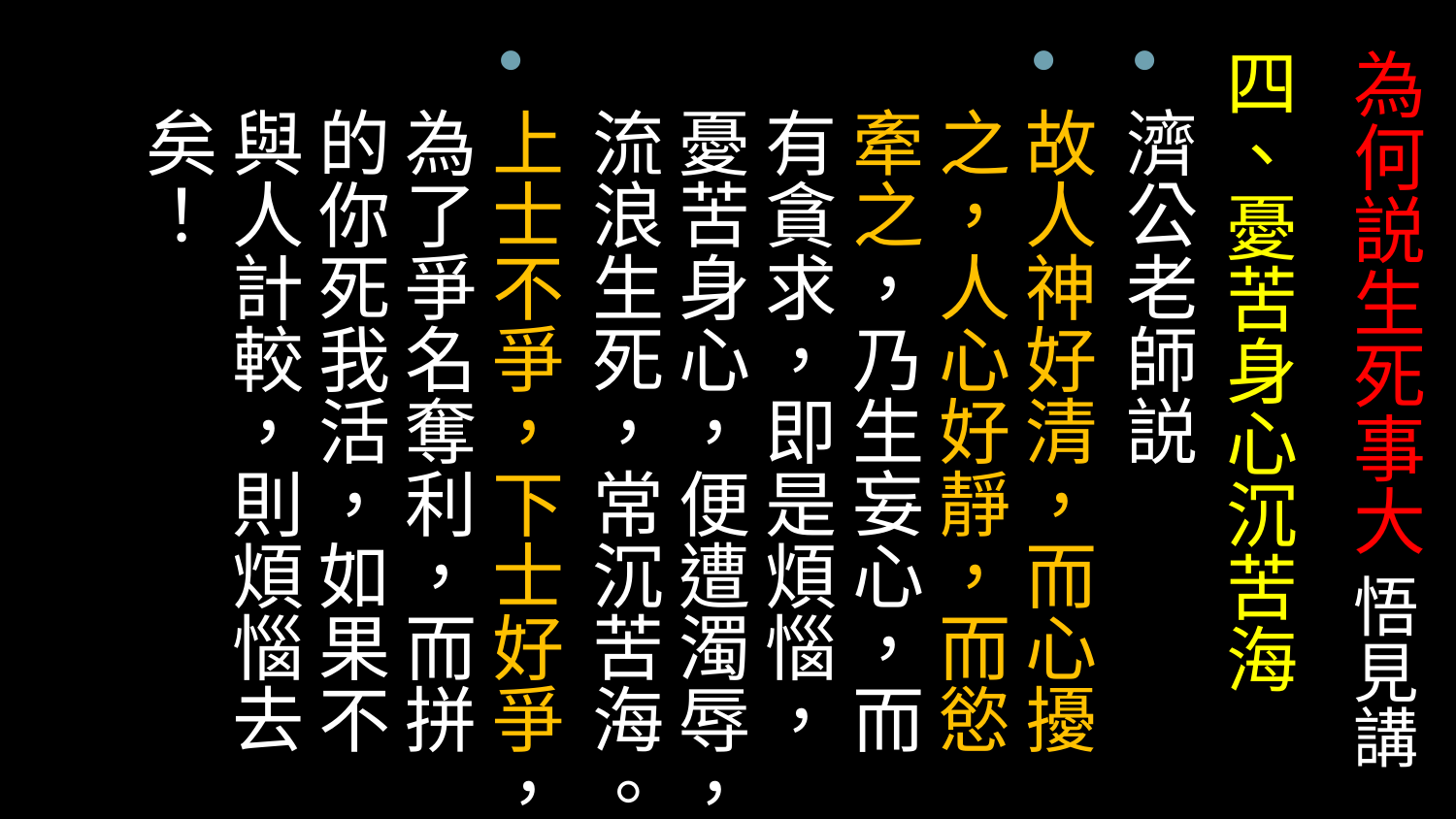

# 為何説生死事大 悟見講
四、憂苦身心沉苦海
濟公老師説
故人神好清，而心擾之，人心好靜，而慾牽之，乃生妄心，而有貪求，即是煩惱，憂苦身心，便遭濁辱，流浪生死，常沉苦海。
上士不爭，下士好爭，為了爭名奪利，而拼的你死我活，如果不與人計較，則煩惱去矣！